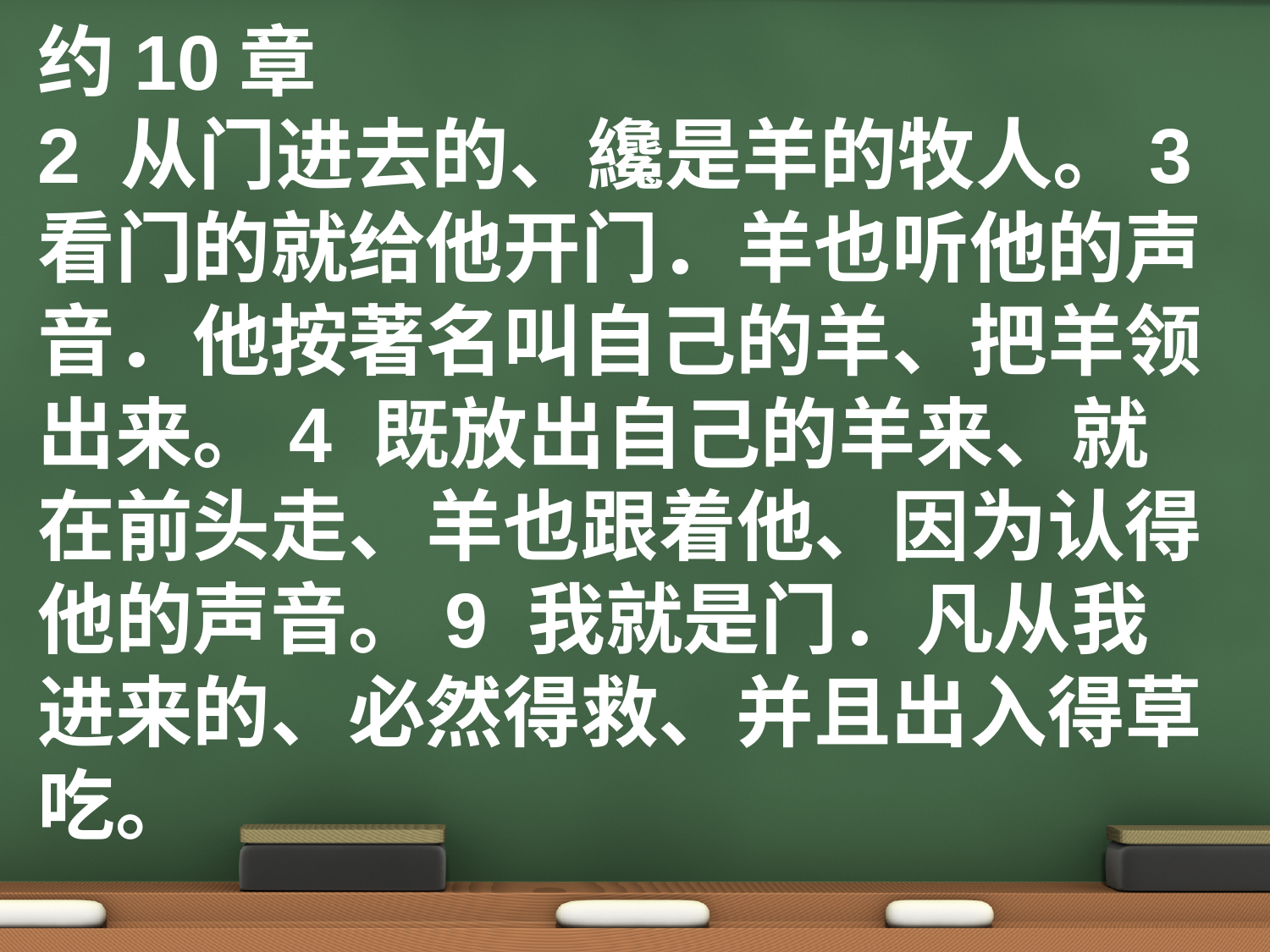

约10章
2 从门进去的、纔是羊的牧人。3 看门的就给他开门．羊也听他的声音．他按著名叫自己的羊、把羊领出来。4 既放出自己的羊来、就在前头走、羊也跟着他、因为认得他的声音。9 我就是门．凡从我进来的、必然得救、并且出入得草吃。